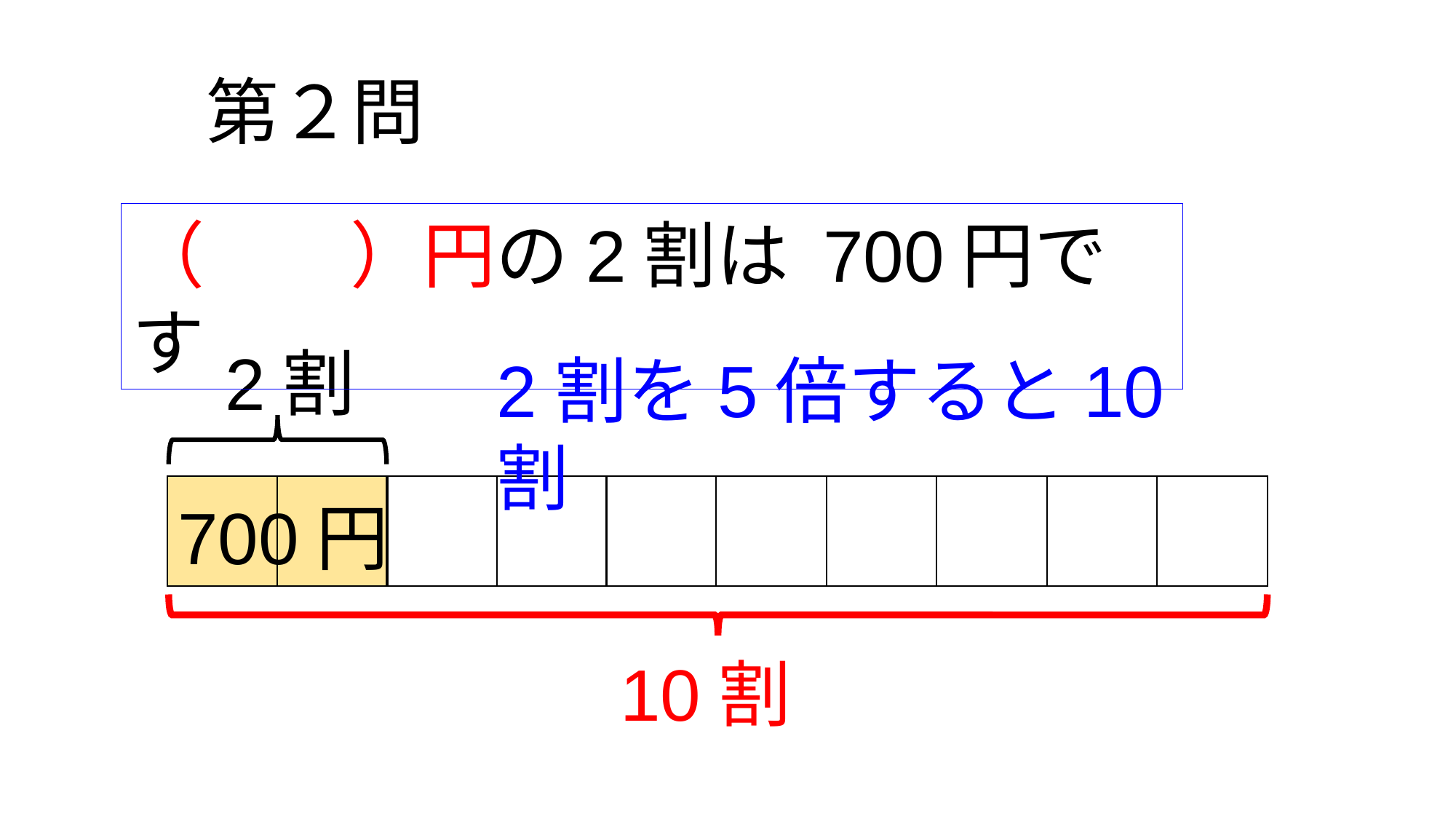

第２問

（　　）円の2割は 700円です

2割
2割を5倍すると10割

700円
10割